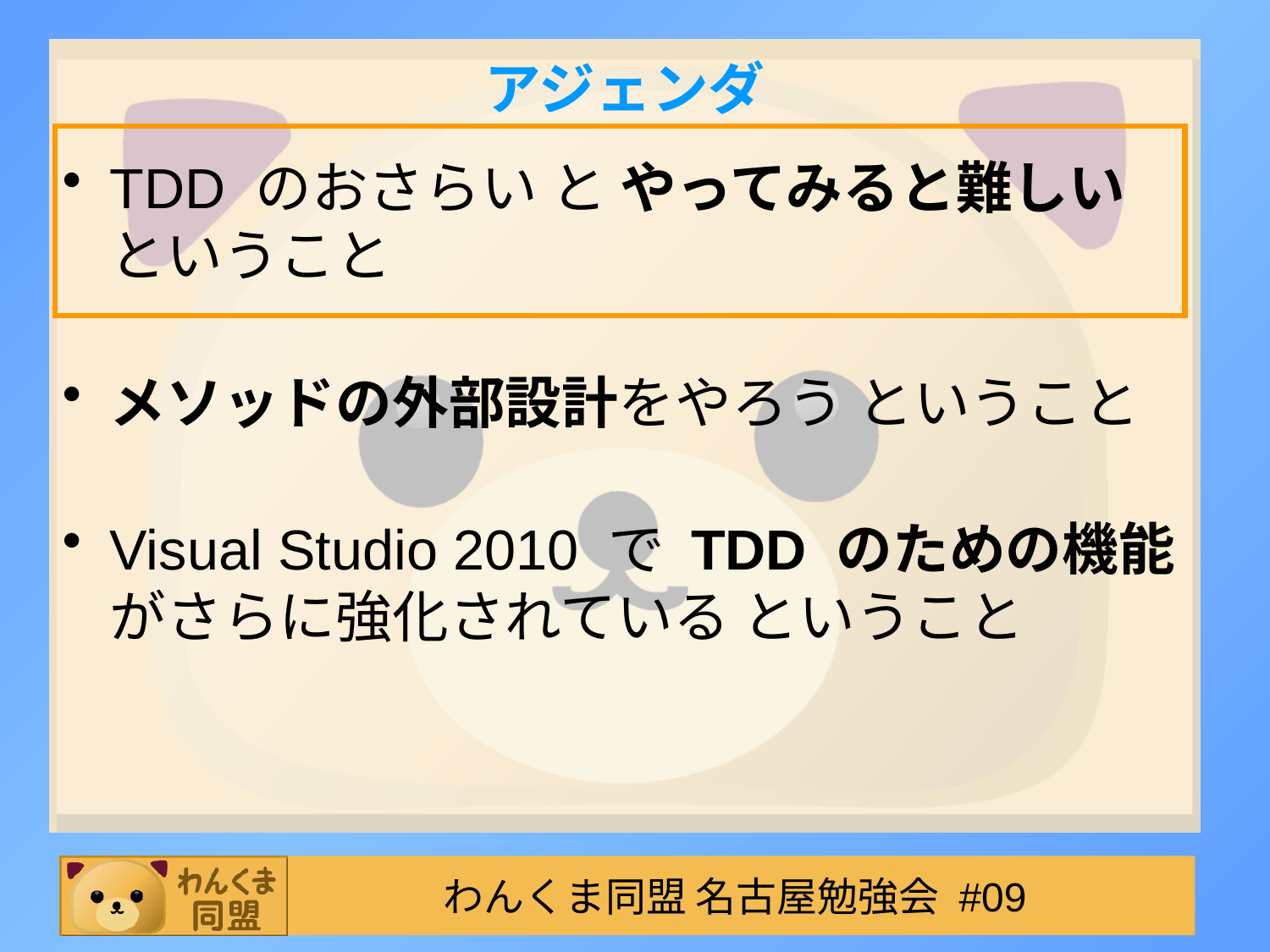

# アジェンダ

TDD のおさらい と やってみると難しい ということ
メソッドの外部設計をやろう ということ
Visual Studio 2010 で TDD のための機能がさらに強化されている ということ